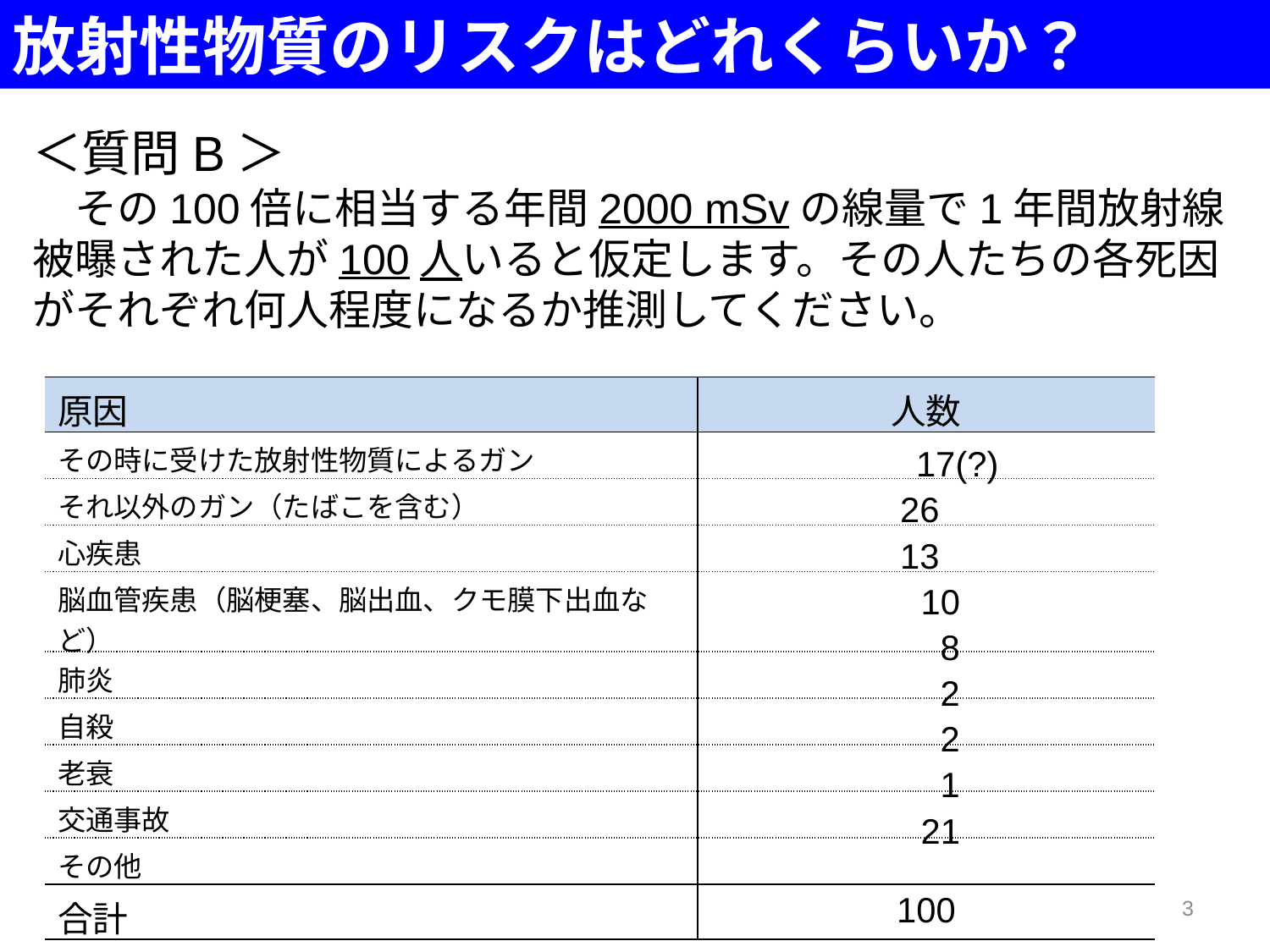

放射性物質のリスクはどれくらいか？
＜質問B＞
　その100倍に相当する年間2000 mSvの線量で1年間放射線被曝された人が100人いると仮定します。その人たちの各死因がそれぞれ何人程度になるか推測してください。
| 原因 | 人数 |
| --- | --- |
| その時に受けた放射性物質によるガン |  |
| それ以外のガン（たばこを含む） |  |
| 心疾患 |  |
| 脳血管疾患（脳梗塞、脳出血、クモ膜下出血など） |  |
| 肺炎 |  |
| 自殺 |  |
| 老衰 |  |
| 交通事故 |  |
| その他 |  |
| 合計 | 100 |
17(?)
26
13
10
8
2
2
1
21
3